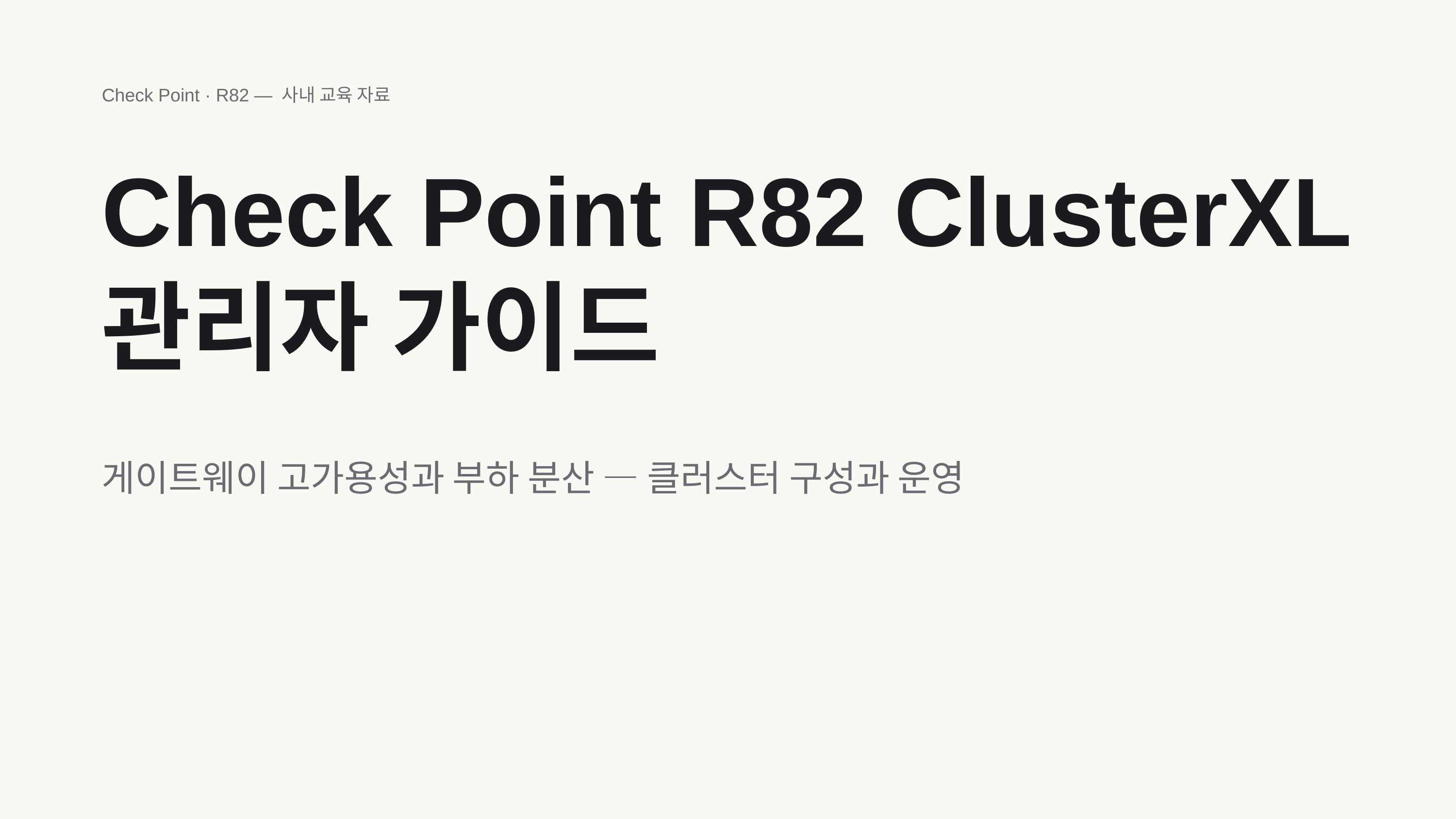

Check Point · R82 — 사내 교육 자료
Check Point R82 ClusterXL 관리자 가이드
게이트웨이 고가용성과 부하 분산 — 클러스터 구성과 운영